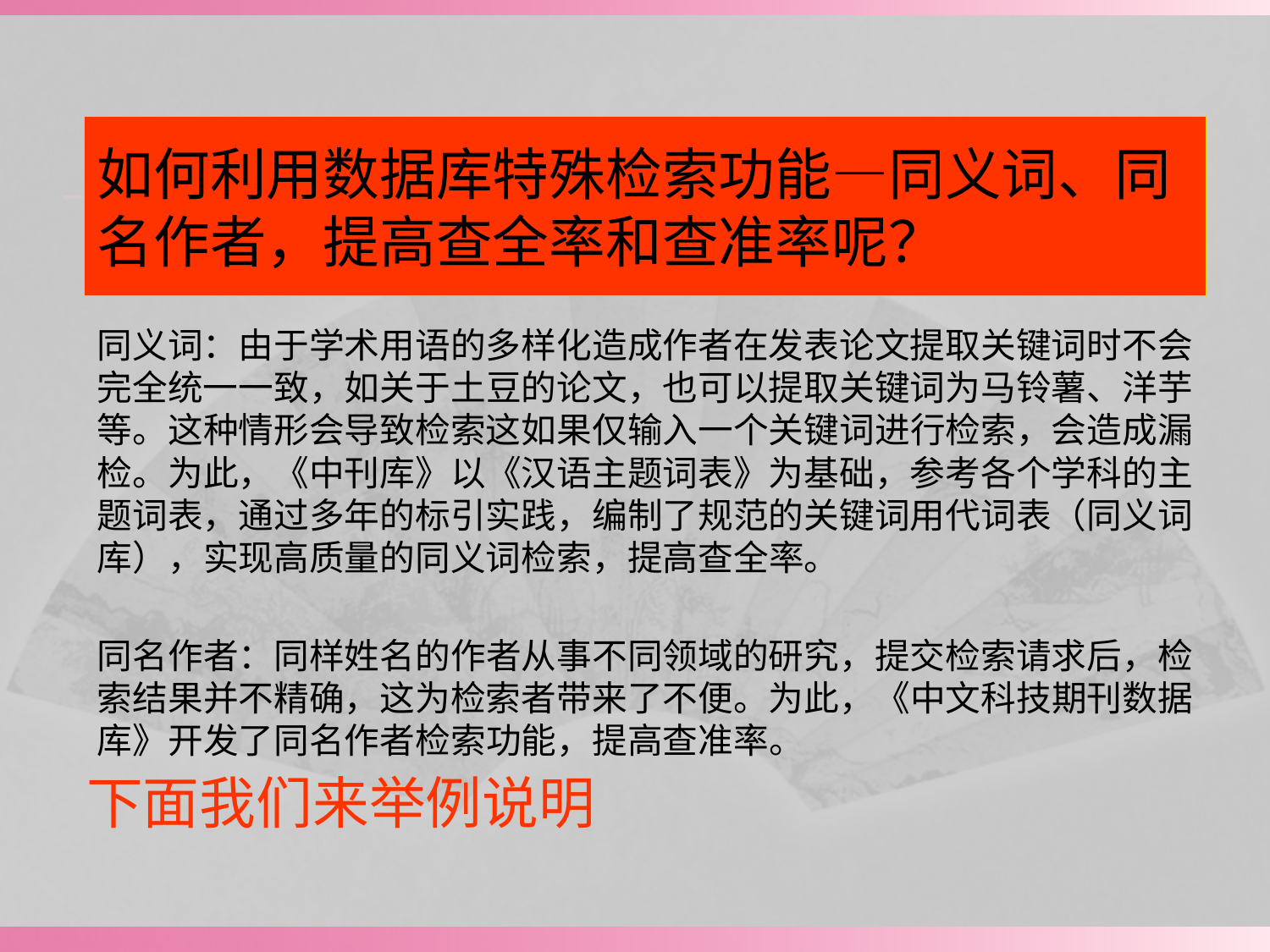

# 如何利用数据库特殊检索功能—同义词、同名作者，提高查全率和查准率呢？
同义词：由于学术用语的多样化造成作者在发表论文提取关键词时不会完全统一一致，如关于土豆的论文，也可以提取关键词为马铃薯、洋芋等。这种情形会导致检索这如果仅输入一个关键词进行检索，会造成漏检。为此，《中刊库》以《汉语主题词表》为基础，参考各个学科的主题词表，通过多年的标引实践，编制了规范的关键词用代词表（同义词库），实现高质量的同义词检索，提高查全率。

同名作者：同样姓名的作者从事不同领域的研究，提交检索请求后，检索结果并不精确，这为检索者带来了不便。为此，《中文科技期刊数据库》开发了同名作者检索功能，提高查准率。
下面我们来举例说明